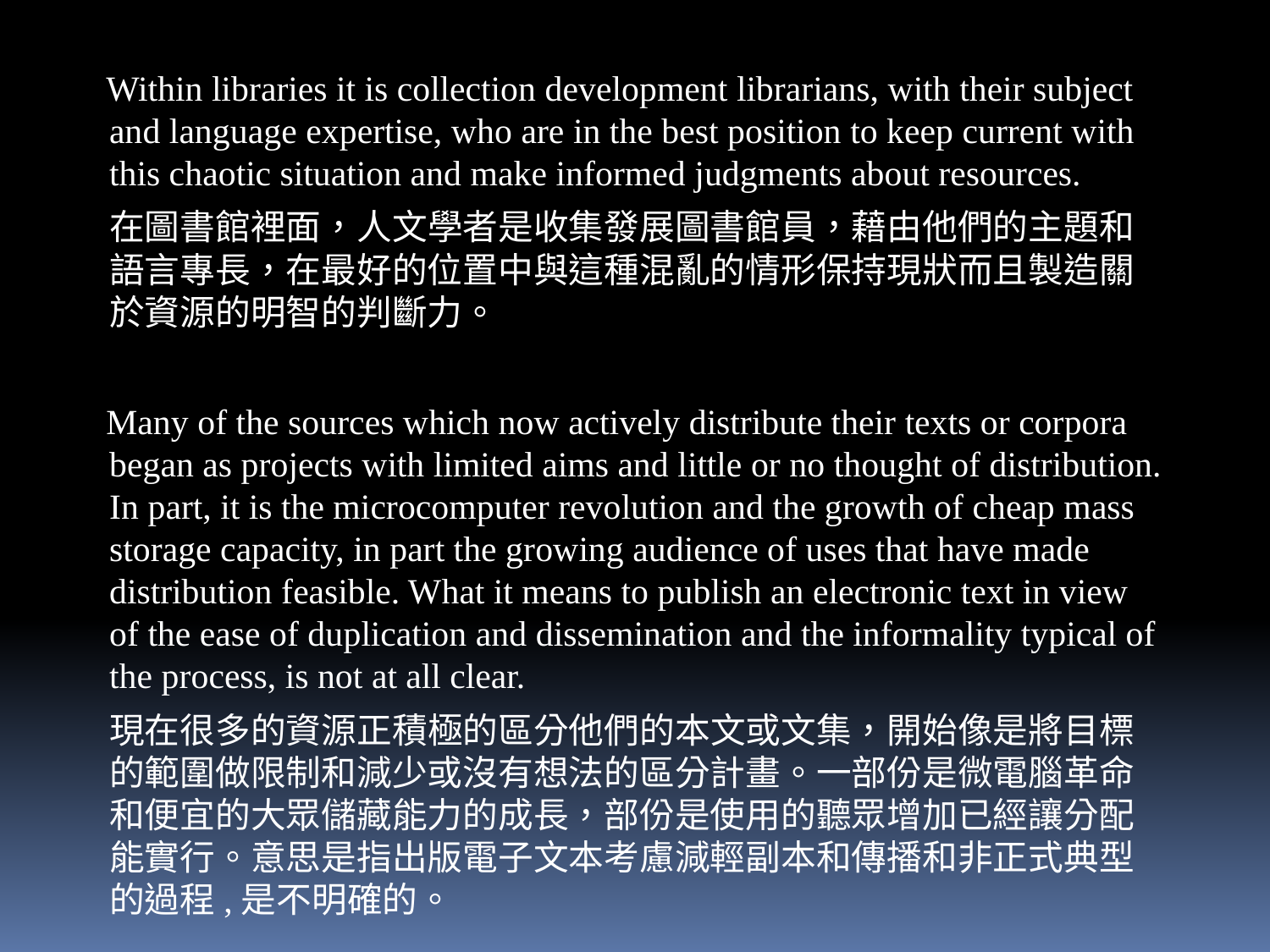

Within libraries it is collection development librarians, with their subject and language expertise, who are in the best position to keep current with this chaotic situation and make informed judgments about resources.
     在圖書館裡面，人文學者是收集發展圖書館員，藉由他們的主題和語言專長，在最好的位置中與這種混亂的情形保持現狀而且製造關於資源的明智的判斷力。

     Many of the sources which now actively distribute their texts or corpora began as projects with limited aims and little or no thought of distribution. In part, it is the microcomputer revolution and the growth of cheap mass storage capacity, in part the growing audience of uses that have made distribution feasible. What it means to publish an electronic text in view of the ease of duplication and dissemination and the informality typical of the process, is not at all clear.
     現在很多的資源正積極的區分他們的本文或文集，開始像是將目標的範圍做限制和減少或沒有想法的區分計畫。一部份是微電腦革命和便宜的大眾儲藏能力的成長，部份是使用的聽眾增加已經讓分配能實行。意思是指出版電子文本考慮減輕副本和傳播和非正式典型的過程,是不明確的。